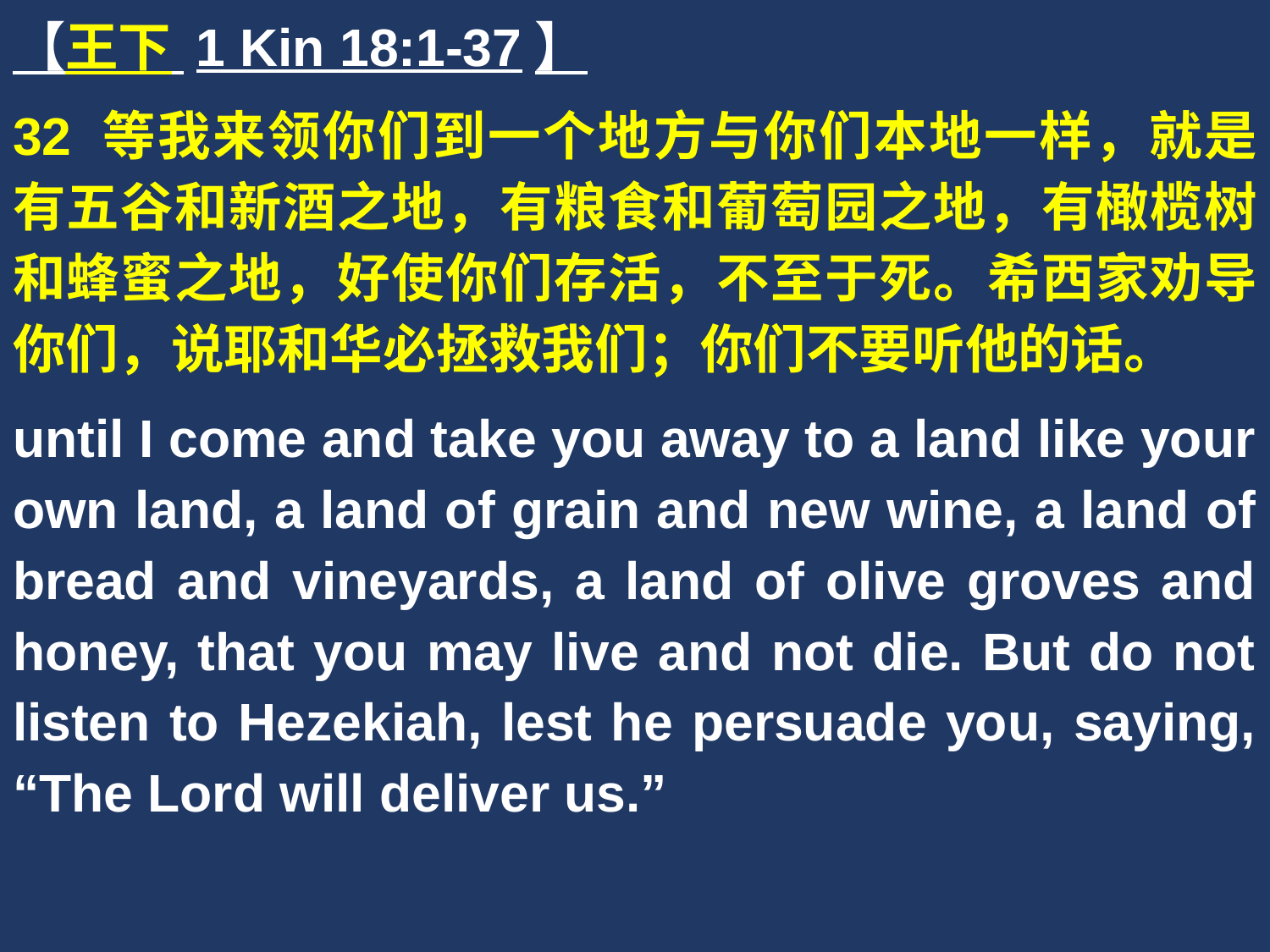

【王下 1 Kin 18:1-37】
32 等我来领你们到一个地方与你们本地一样，就是有五谷和新酒之地，有粮食和葡萄园之地，有橄榄树和蜂蜜之地，好使你们存活，不至于死。希西家劝导你们，说耶和华必拯救我们；你们不要听他的话。
until I come and take you away to a land like your own land, a land of grain and new wine, a land of bread and vineyards, a land of olive groves and honey, that you may live and not die. But do not listen to Hezekiah, lest he persuade you, saying, “The Lord will deliver us.”